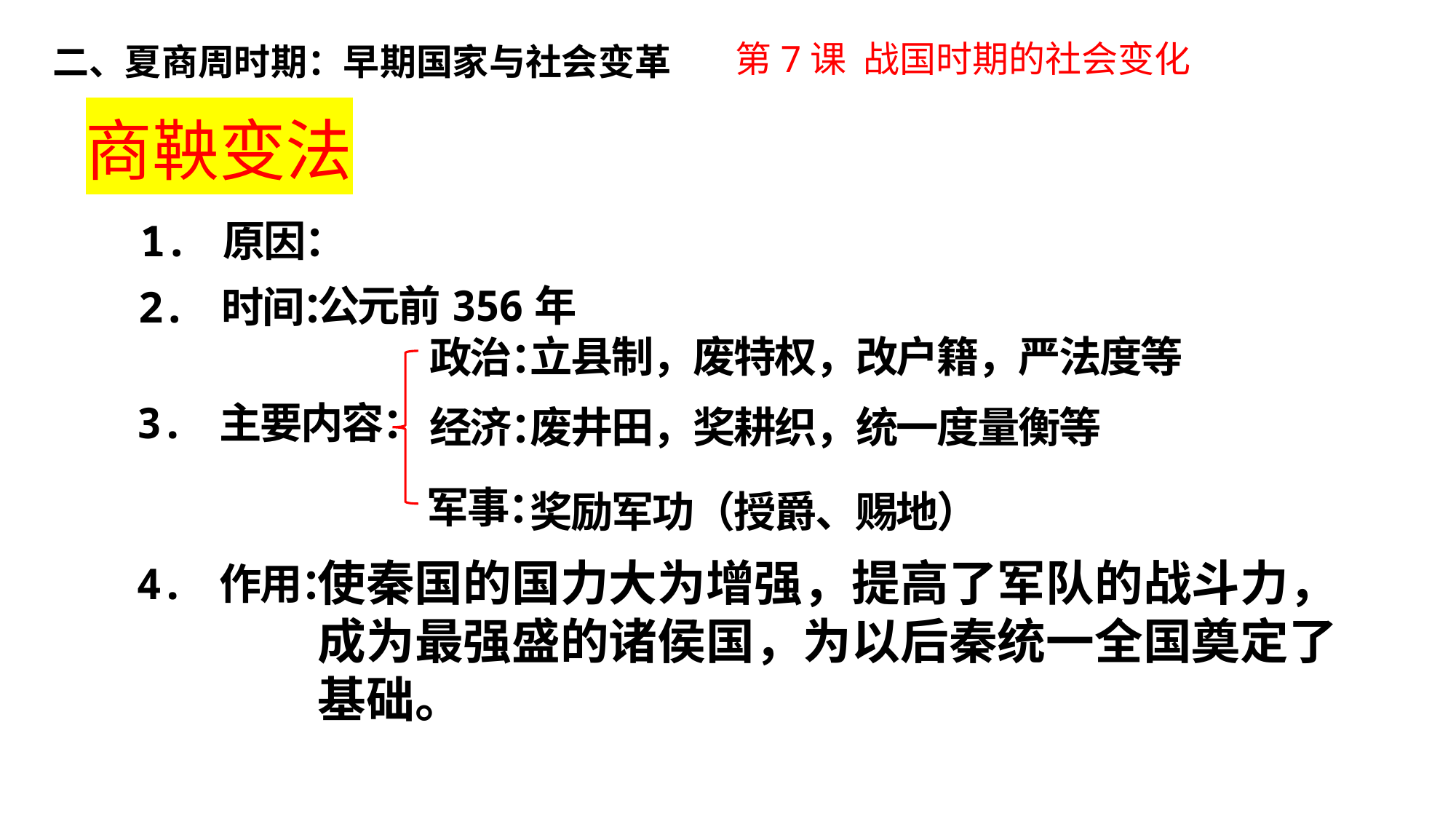

第7课  战国时期的社会变化
二、夏商周时期：早期国家与社会变革
商鞅变法
1. 原因：
1
公元前356年
2. 时间：
立县制，废特权，改户籍，严法度等
政治：

3. 主要内容：
经济：
废井田，奖耕织，统一度量衡等
军事：
奖励军功（授爵、赐地）
使秦国的国力大为增强，提高了军队的战斗力，成为最强盛的诸侯国，为以后秦统一全国奠定了基础。
4. 作用：